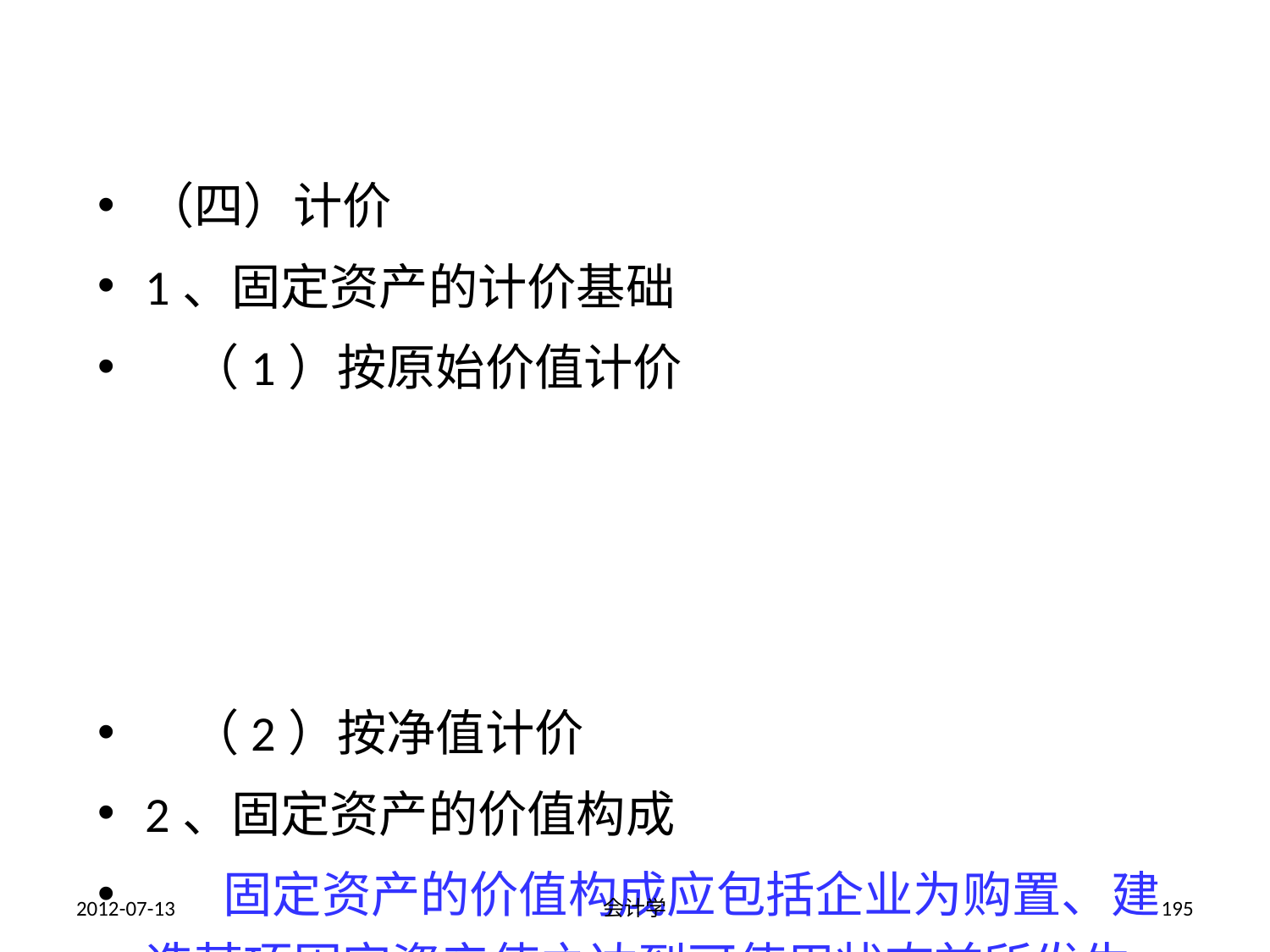

（四）计价
1、固定资产的计价基础
   （1）按原始价值计价
   （2）按净值计价
2、固定资产的价值构成
      固定资产的价值构成应包括企业为购置、建造某项固定资产使之达到可使用状态前所发生的一切合理、必要的支出。

2012-07-13
会计学
195